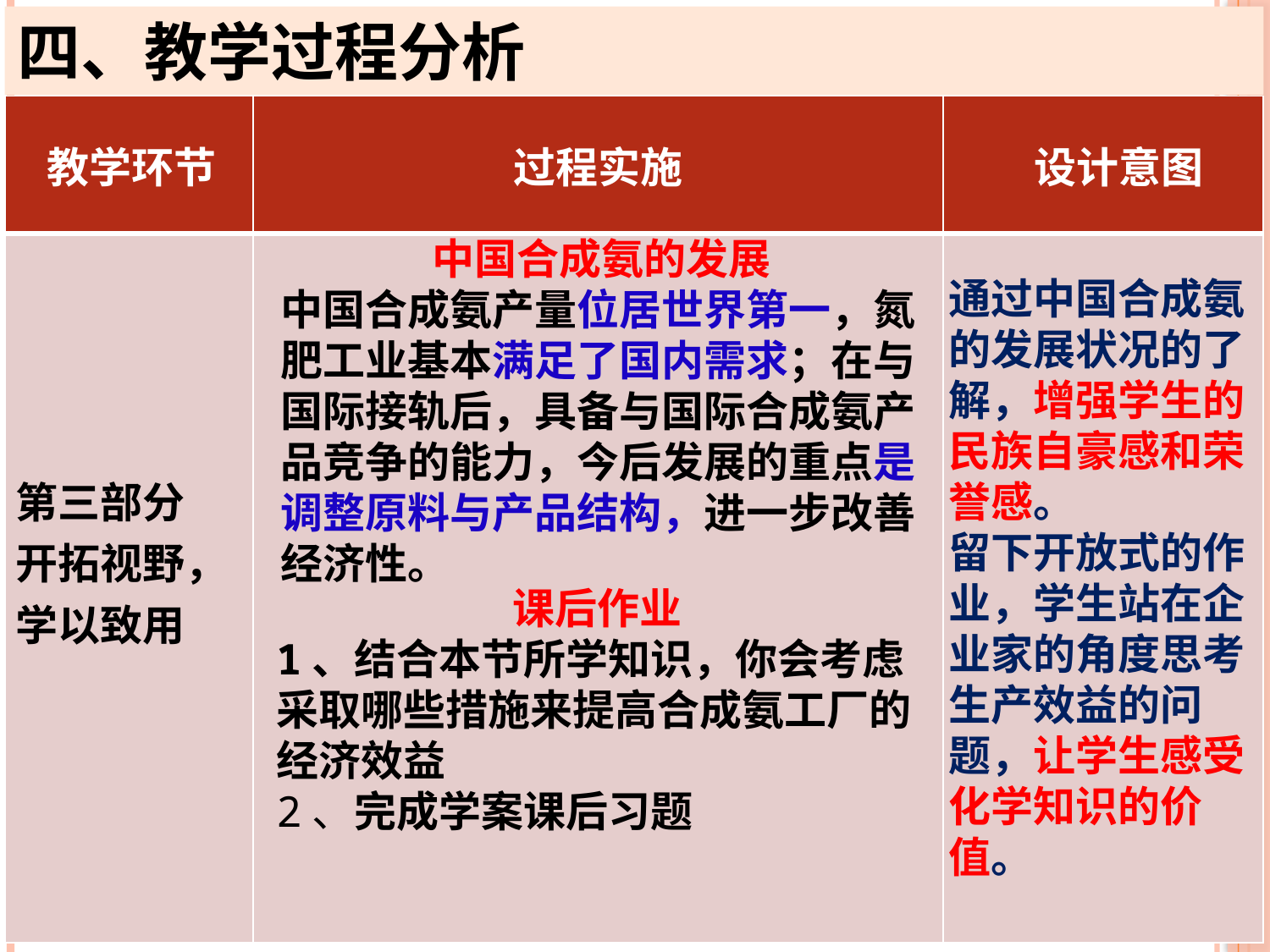

四、教学过程分析
| 教学环节 | 过程实施 | 设计意图 |
| --- | --- | --- |
| 第三部分 开拓视野， 学以致用 |  |  |
中国合成氨的发展
中国合成氨产量位居世界第一，氮肥工业基本满足了国内需求；在与国际接轨后，具备与国际合成氨产品竞争的能力，今后发展的重点是调整原料与产品结构，进一步改善经济性。
通过中国合成氨的发展状况的了解，增强学生的民族自豪感和荣誉感。
留下开放式的作业，学生站在企业家的角度思考生产效益的问题，让学生感受化学知识的价值。
课后作业
1、结合本节所学知识，你会考虑采取哪些措施来提高合成氨工厂的经济效益
2、完成学案课后习题

15